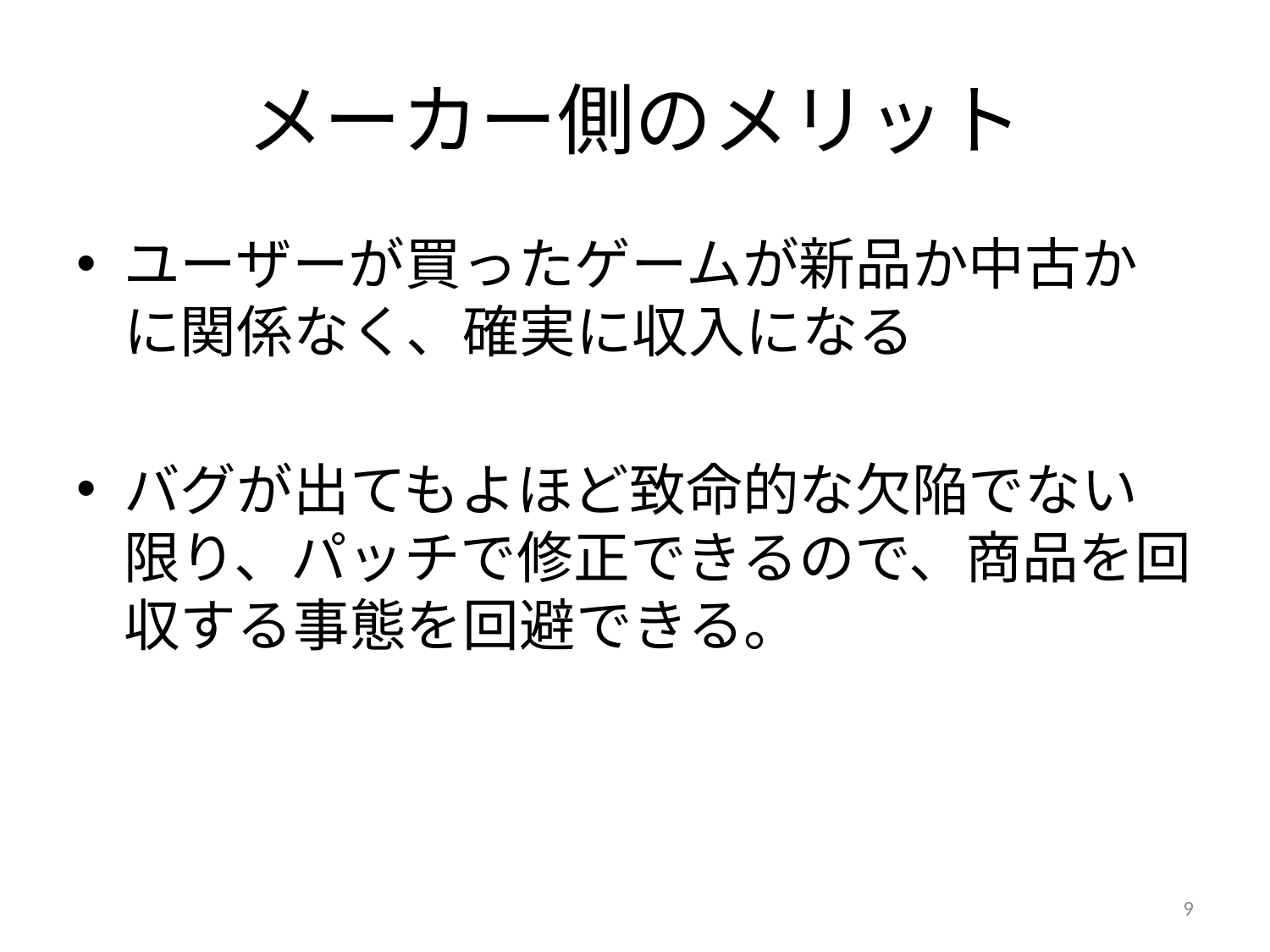

# メーカー側のメリット
ユーザーが買ったゲームが新品か中古かに関係なく、確実に収入になる

バグが出てもよほど致命的な欠陥でない限り、パッチで修正できるので、商品を回収する事態を回避できる。

9